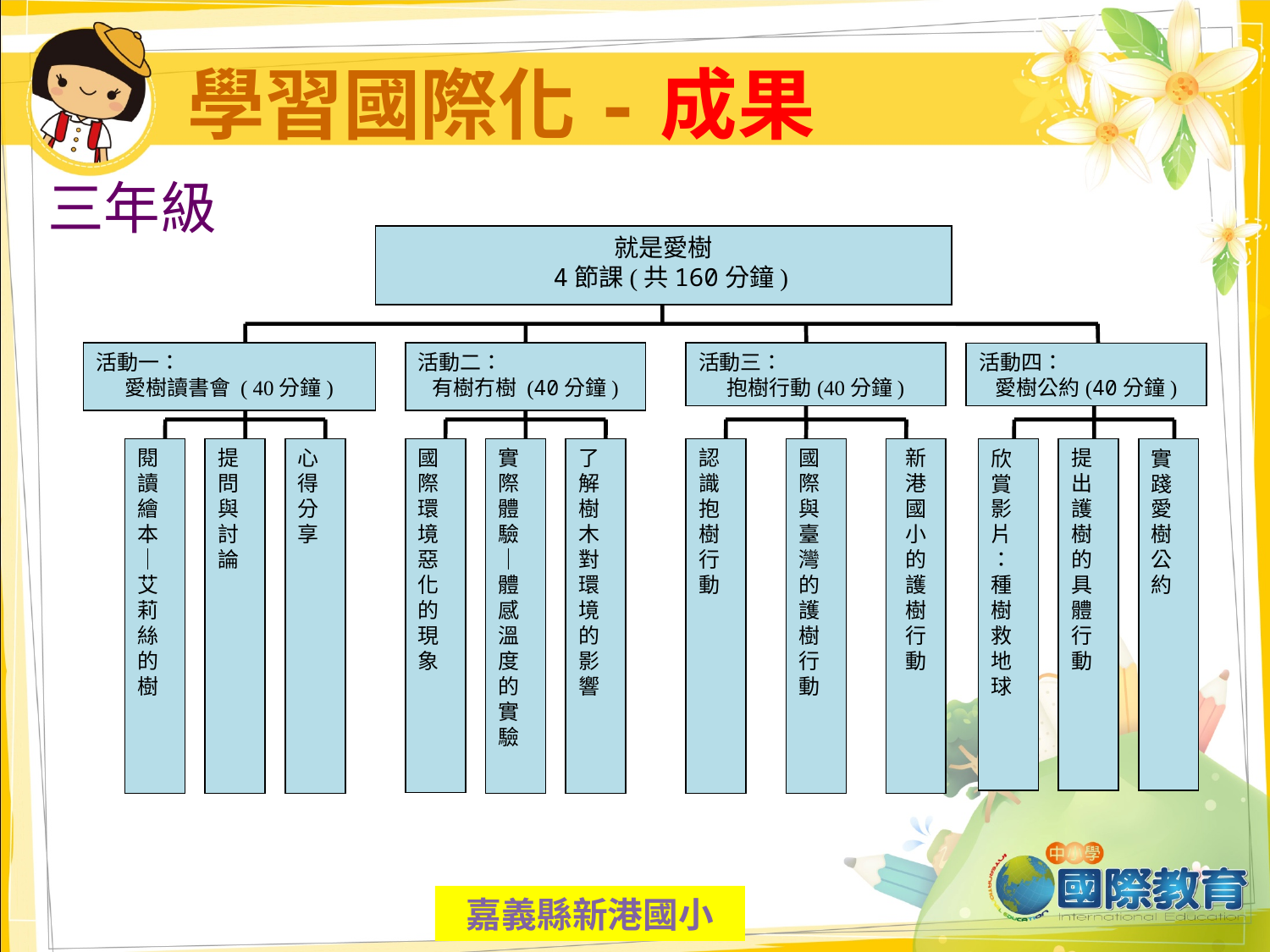

# 學習國際化-成果
三年級

就是愛樹
 4節課(共160分鐘)

活動一：
愛樹讀書會 ( 40分鐘)

活動三：
抱樹行動(40分鐘)
活動二：
有樹冇樹 (40分鐘)
活動四：
愛樹公約(40分鐘)

閱讀繪本│艾莉絲的樹
提問與討論
心得分享
國際
環境惡化的現象

實際體驗
｜
體感溫度的實驗
了解樹木對環境的影響

認識抱樹行動

國際與臺灣的護樹行動

新港國小的護樹行動

提出護樹的具體行動

欣賞影片：
種樹救地球

實踐愛樹公約
嘉義縣新港國小